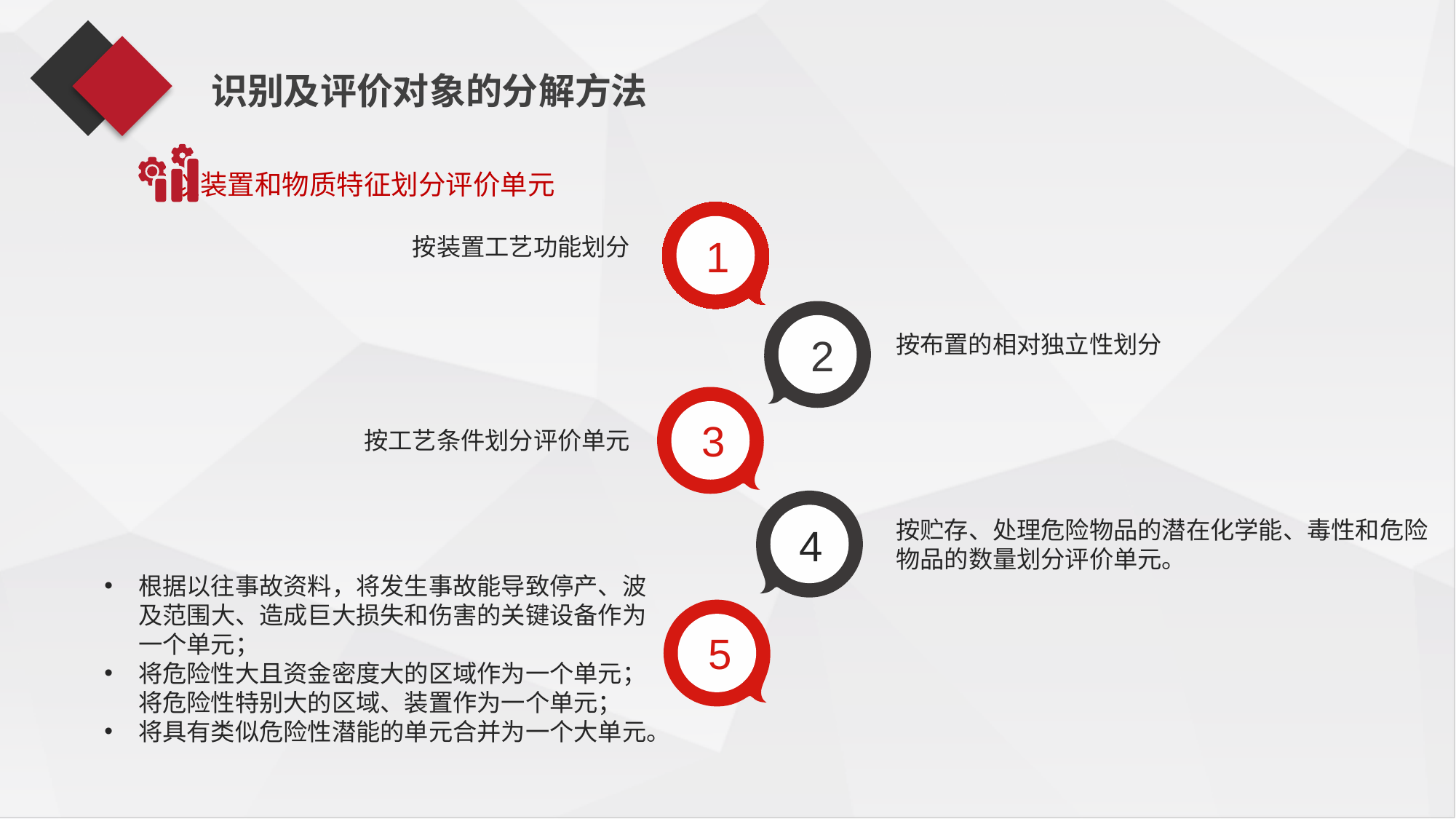

识别及评价对象的分解方法

以装置和物质特征划分评价单元

1
按装置工艺功能划分

2
按布置的相对独立性划分

3
按工艺条件划分评价单元

按贮存、处理危险物品的潜在化学能、毒性和危险物品的数量划分评价单元。
4
根据以往事故资料，将发生事故能导致停产、波及范围大、造成巨大损失和伤害的关键设备作为一个单元；
将危险性大且资金密度大的区域作为一个单元；将危险性特别大的区域、装置作为一个单元；
将具有类似危险性潜能的单元合并为一个大单元。

5